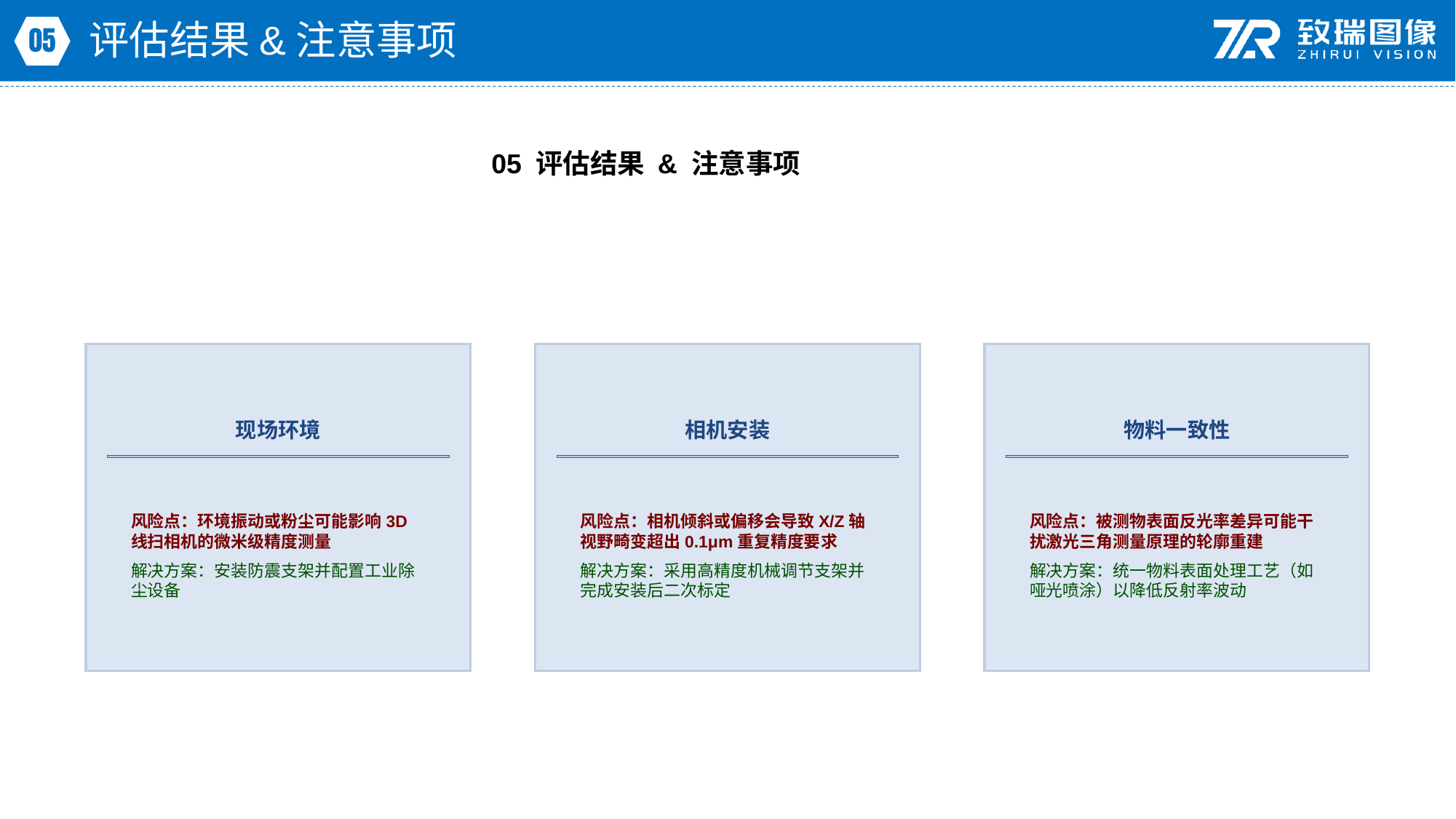

评估结果&注意事项
05

05 评估结果 & 注意事项

现场环境

相机安装

物料一致性

风险点：环境振动或粉尘可能影响3D线扫相机的微米级精度测量
解决方案：安装防震支架并配置工业除尘设备

风险点：相机倾斜或偏移会导致X/Z轴视野畸变超出0.1μm重复精度要求
解决方案：采用高精度机械调节支架并完成安装后二次标定

风险点：被测物表面反光率差异可能干扰激光三角测量原理的轮廓重建
解决方案：统一物料表面处理工艺（如哑光喷涂）以降低反射率波动